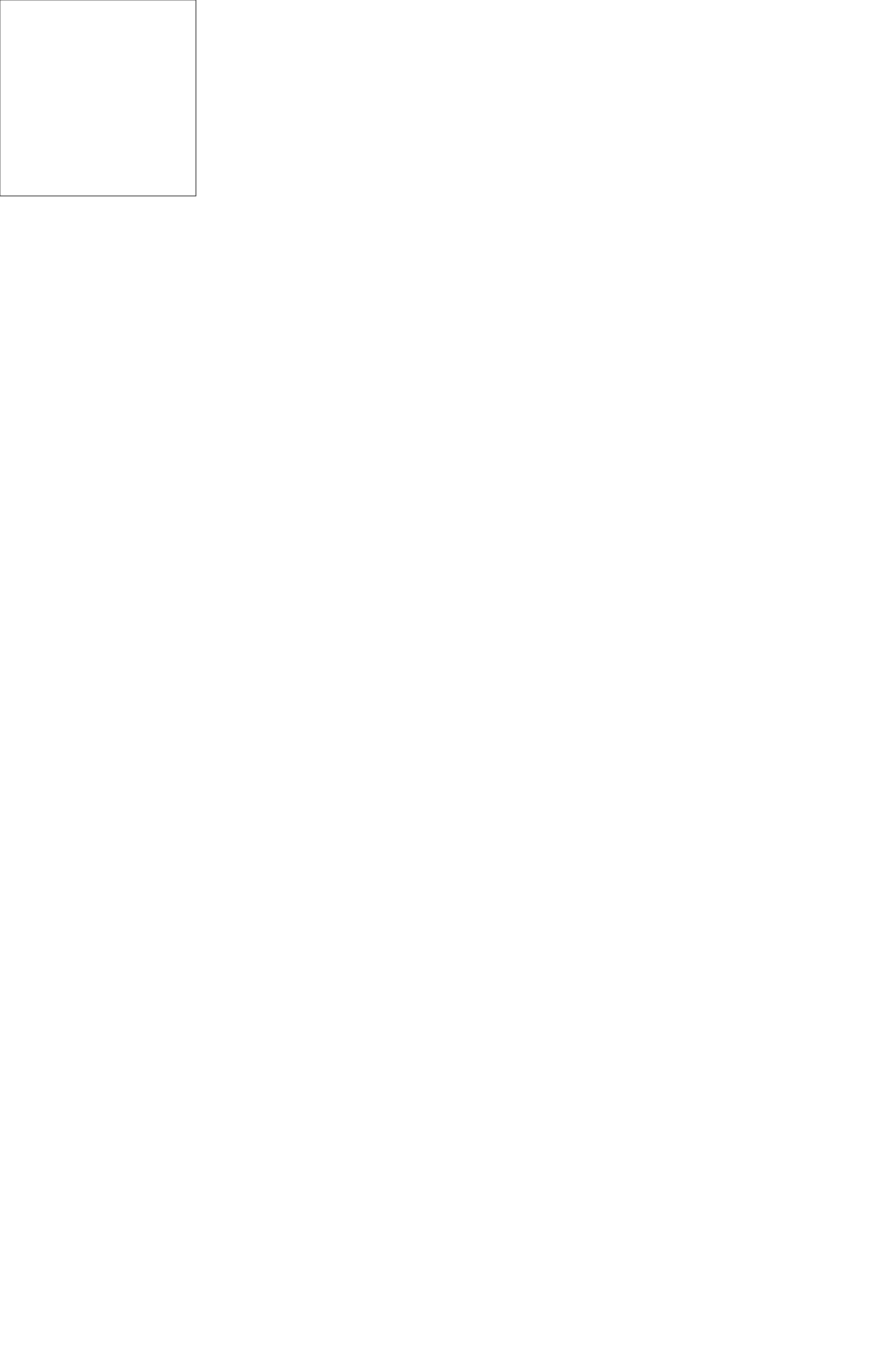

20×20cmサイズです。
演題番号スペースとしてご利用ください。
上端20cm内には
演題名、演者名、所属を明示ください。
ページ設定
幅　　90cm
高さ 140cm (演題スペース20cm含む）